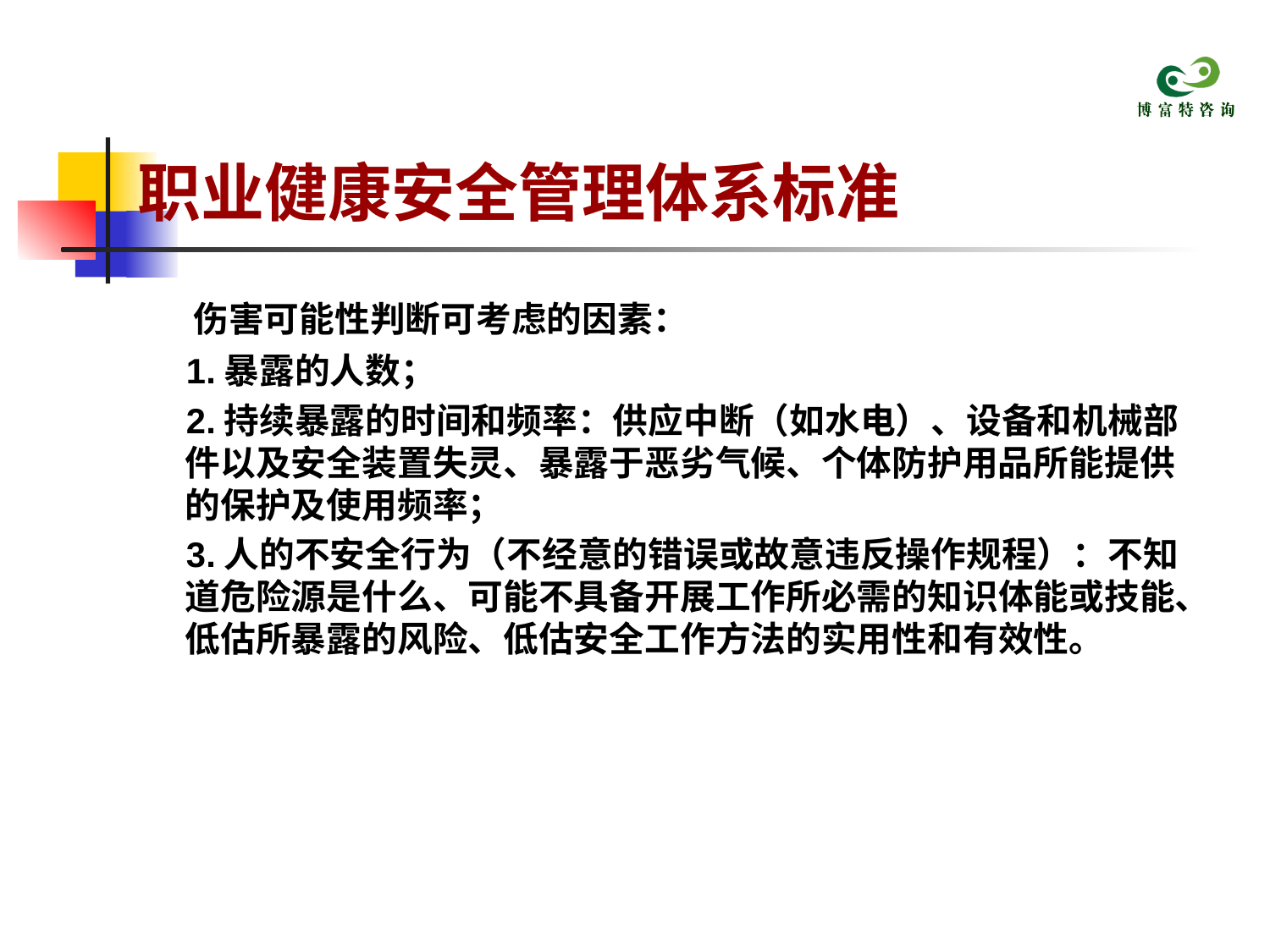

# 职业健康安全管理体系标准
    伤害可能性判断可考虑的因素：
     1.暴露的人数；
     2.持续暴露的时间和频率：供应中断（如水电）、设备和机械部件以及安全装置失灵、暴露于恶劣气候、个体防护用品所能提供的保护及使用频率；
     3.人的不安全行为（不经意的错误或故意违反操作规程）：不知道危险源是什么、可能不具备开展工作所必需的知识体能或技能、低估所暴露的风险、低估安全工作方法的实用性和有效性。

54